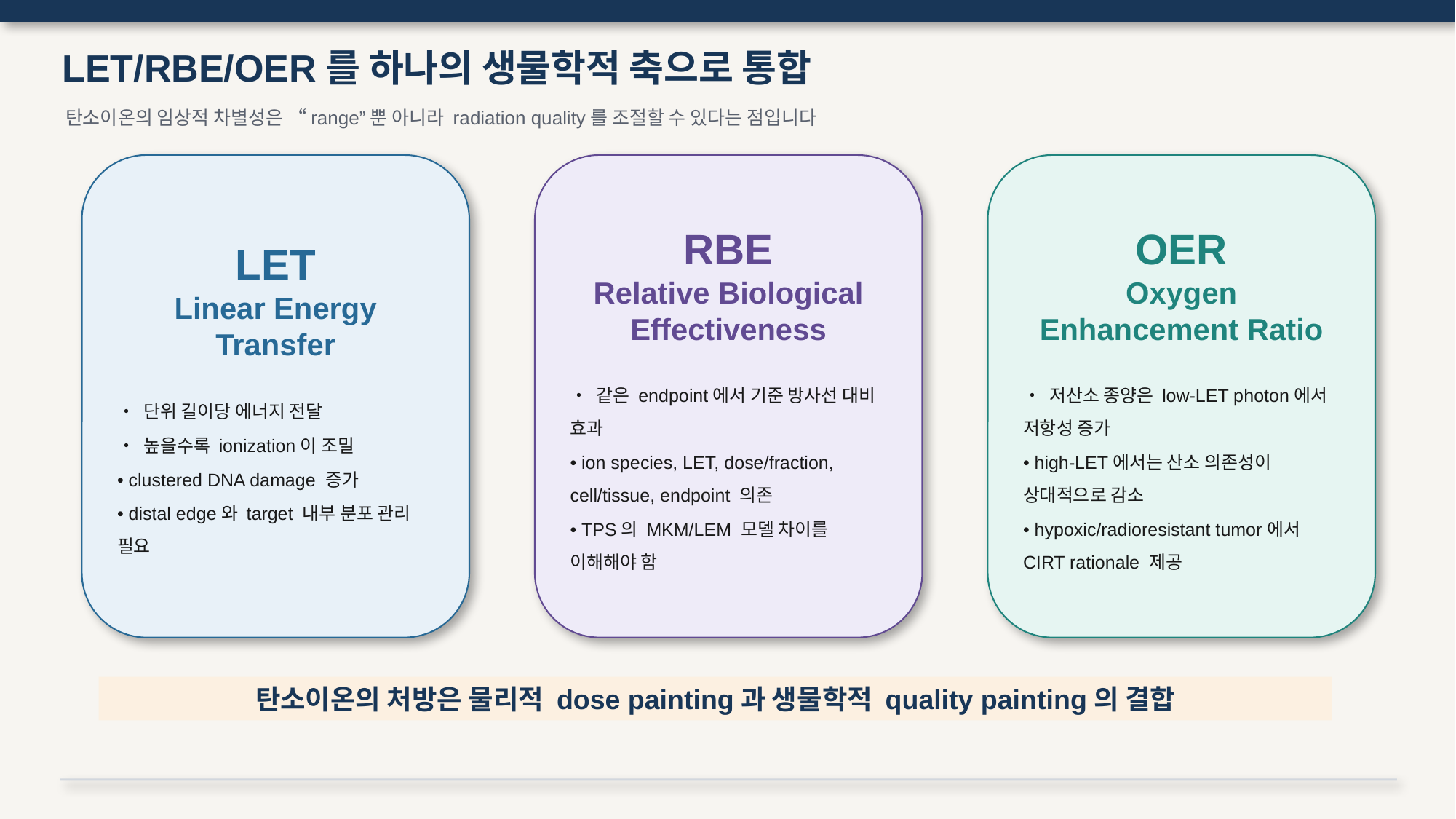

LET/RBE/OER를 하나의 생물학적 축으로 통합
탄소이온의 임상적 차별성은 “range”뿐 아니라 radiation quality를 조절할 수 있다는 점입니다
LET
Linear Energy Transfer

• 단위 길이당 에너지 전달
• 높을수록 ionization이 조밀
• clustered DNA damage 증가
• distal edge와 target 내부 분포 관리 필요
RBE
Relative Biological Effectiveness

• 같은 endpoint에서 기준 방사선 대비 효과
• ion species, LET, dose/fraction, cell/tissue, endpoint 의존
• TPS의 MKM/LEM 모델 차이를 이해해야 함
OER
Oxygen Enhancement Ratio

• 저산소 종양은 low-LET photon에서 저항성 증가
• high-LET에서는 산소 의존성이 상대적으로 감소
• hypoxic/radioresistant tumor에서 CIRT rationale 제공
탄소이온의 처방은 물리적 dose painting과 생물학적 quality painting의 결합